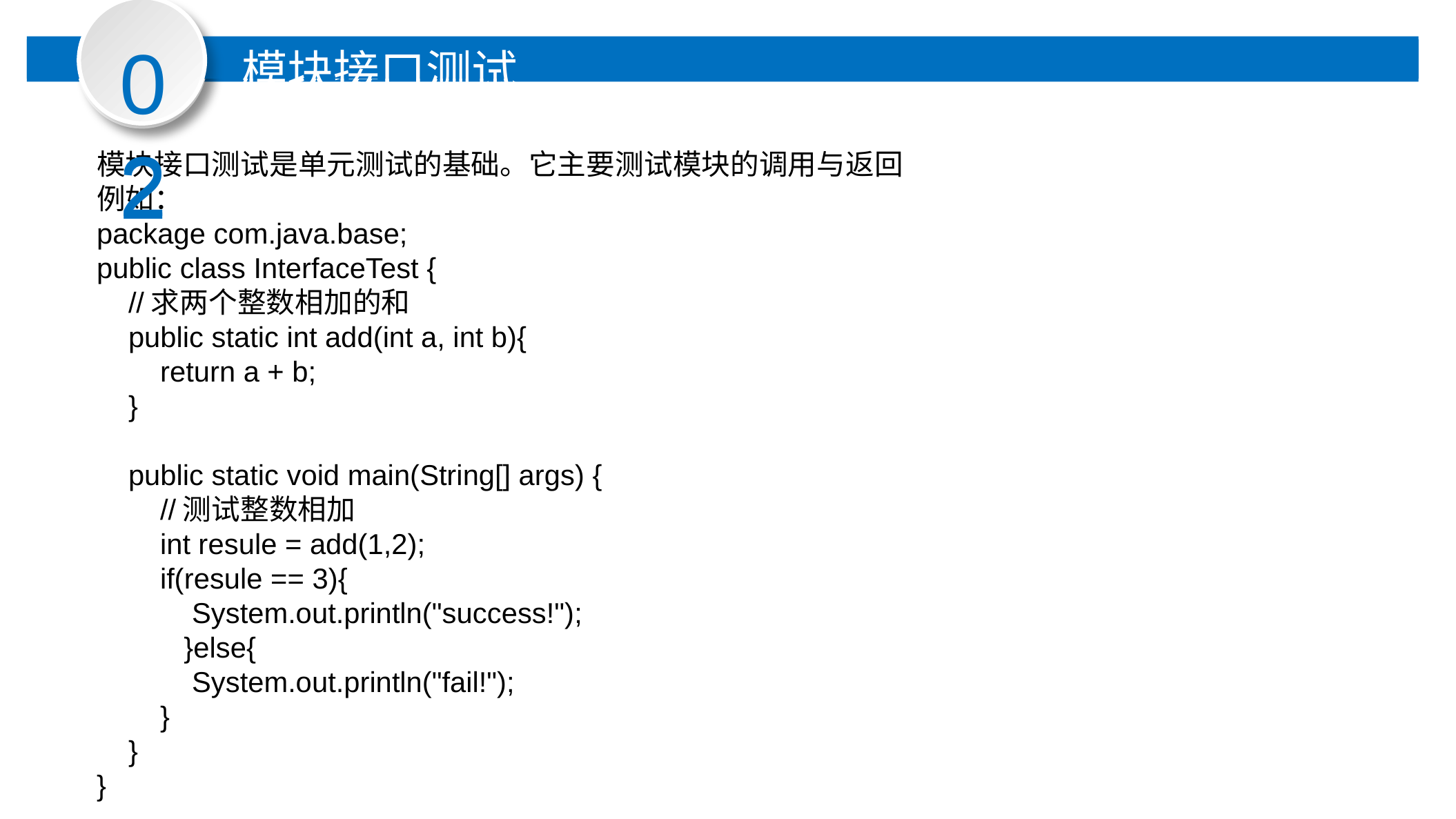

02

02
模块接口测试
模块接口测试

模块接口测试是单元测试的基础。它主要测试模块的调用与返回
例如：
package com.java.base;
public class InterfaceTest {
    //求两个整数相加的和
    public static int add(int a, int b){
        return a + b;
    }

    public static void main(String[] args) {
        //测试整数相加
        int resule = add(1,2);
        if(resule == 3){
            System.out.println("success!");
           }else{
            System.out.println("fail!");
        }
    }
}